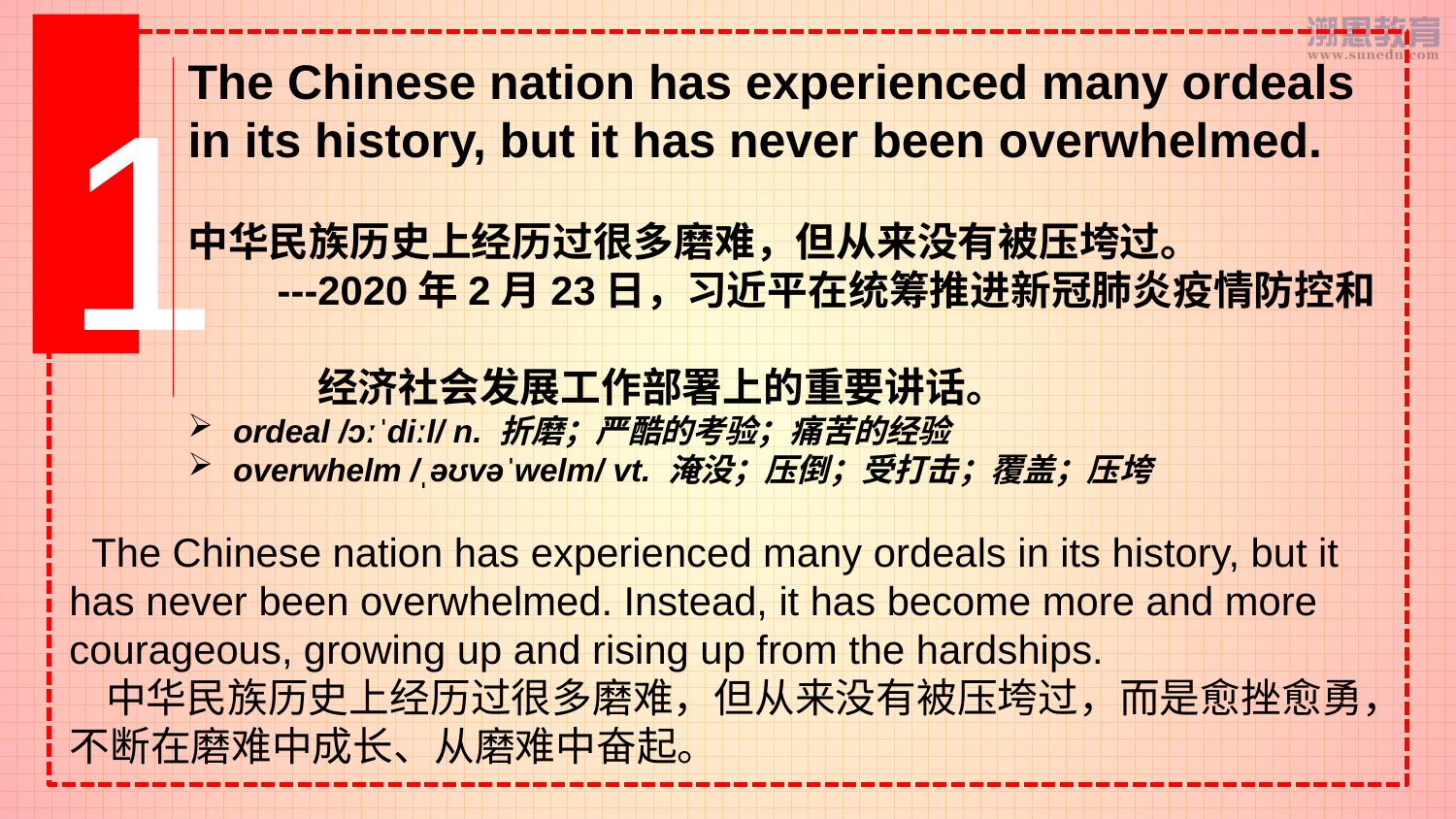

The Chinese nation has experienced many ordeals in its history, but it has never been overwhelmed.

中华民族历史上经历过很多磨难，但从来没有被压垮过。
        ---2020年2月23日，习近平在统筹推进新冠肺炎疫情防控和
             经济社会发展工作部署上的重要讲话。
ordeal /ɔːˈdiːl/ n. 折磨；严酷的考验；痛苦的经验
overwhelm /ˌəʊvəˈwelm/ vt. 淹没；压倒；受打击；覆盖；压垮
1
  The Chinese nation has experienced many ordeals in its history, but it has never been overwhelmed. Instead, it has become more and more courageous, growing up and rising up from the hardships.
   中华民族历史上经历过很多磨难，但从来没有被压垮过，而是愈挫愈勇，不断在磨难中成长、从磨难中奋起。